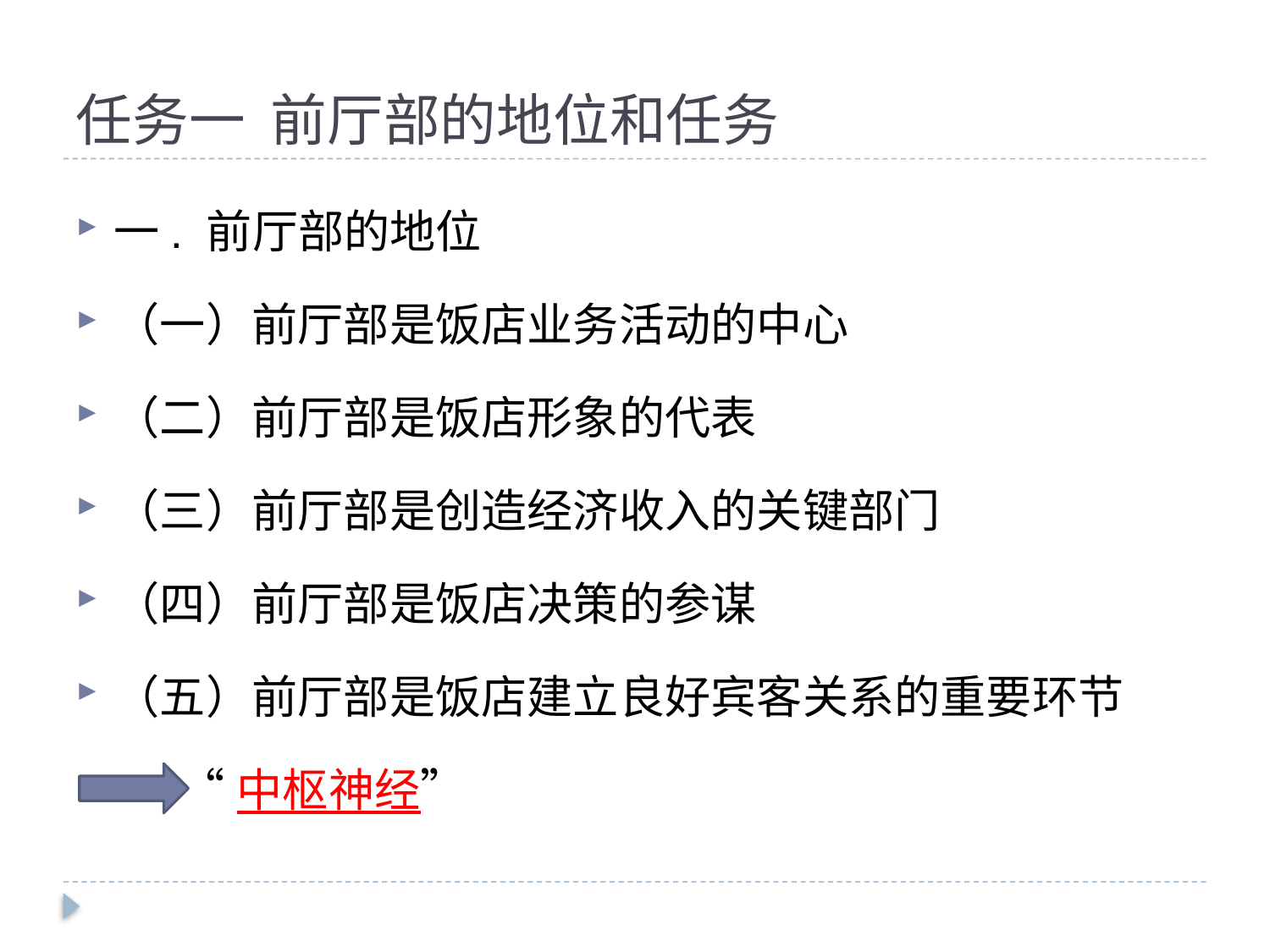

# 任务一  前厅部的地位和任务
一. 前厅部的地位
（一）前厅部是饭店业务活动的中心
（二）前厅部是饭店形象的代表
（三）前厅部是创造经济收入的关键部门
（四）前厅部是饭店决策的参谋
（五）前厅部是饭店建立良好宾客关系的重要环节
          “中枢神经”